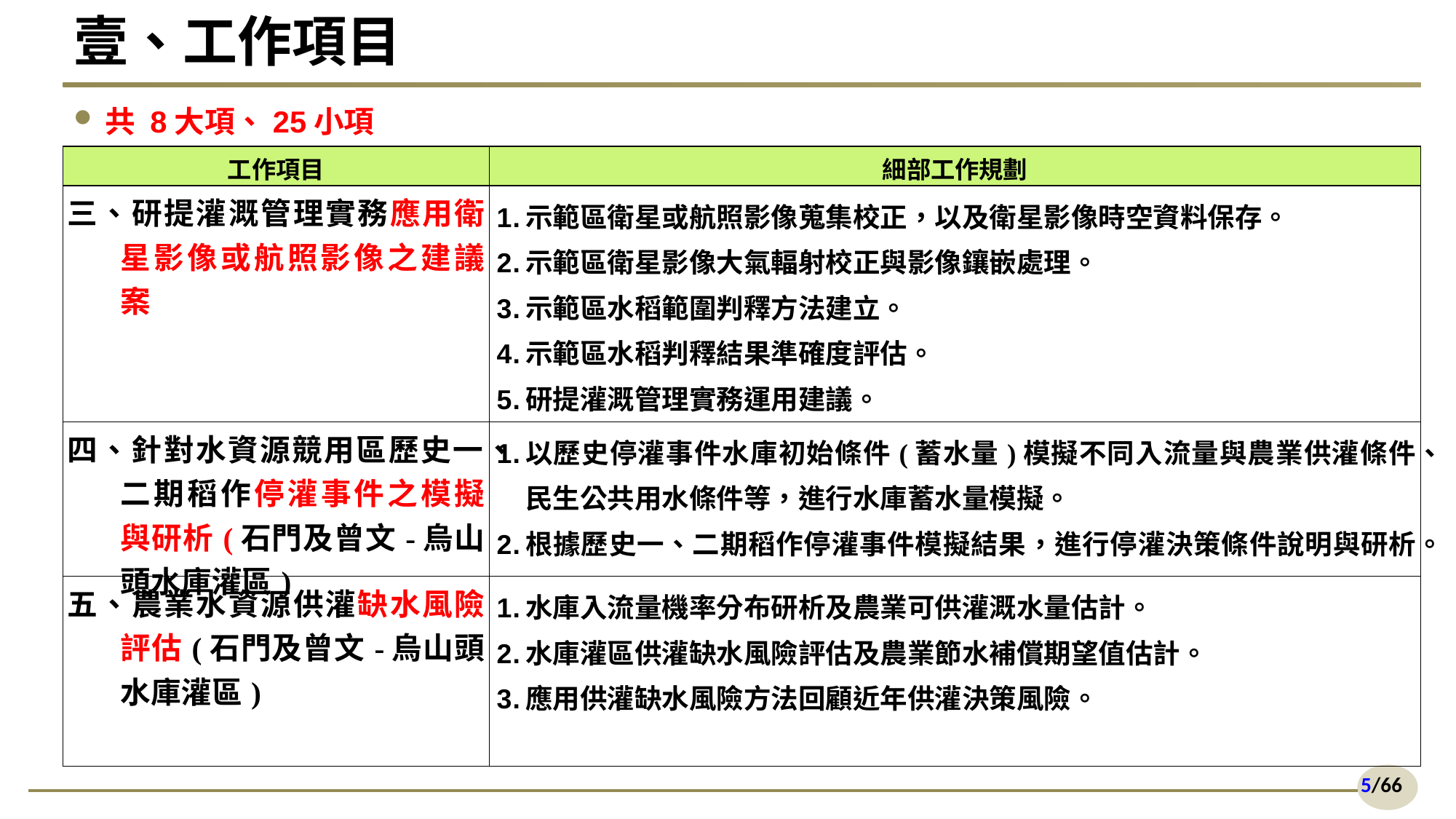

# 壹、工作項目
共 8大項、25小項
| 工作項目 | 細部工作規劃 |
| --- | --- |
| 三、研提灌溉管理實務應用衛星影像或航照影像之建議案 | 示範區衛星或航照影像蒐集校正，以及衛星影像時空資料保存。 示範區衛星影像大氣輻射校正與影像鑲嵌處理。 示範區水稻範圍判釋方法建立。 示範區水稻判釋結果準確度評估。 研提灌溉管理實務運用建議。 |
| 四、針對水資源競用區歷史一、二期稻作停灌事件之模擬與研析(石門及曾文-烏山頭水庫灌區) | 以歷史停灌事件水庫初始條件(蓄水量)模擬不同入流量與農業供灌條件、民生公共用水條件等，進行水庫蓄水量模擬。 根據歷史一、二期稻作停灌事件模擬結果，進行停灌決策條件說明與研析。 |
| 五、農業水資源供灌缺水風險評估(石門及曾文-烏山頭水庫灌區) | 水庫入流量機率分布研析及農業可供灌溉水量估計。 水庫灌區供灌缺水風險評估及農業節水補償期望值估計。 應用供灌缺水風險方法回顧近年供灌決策風險。 |
5/66